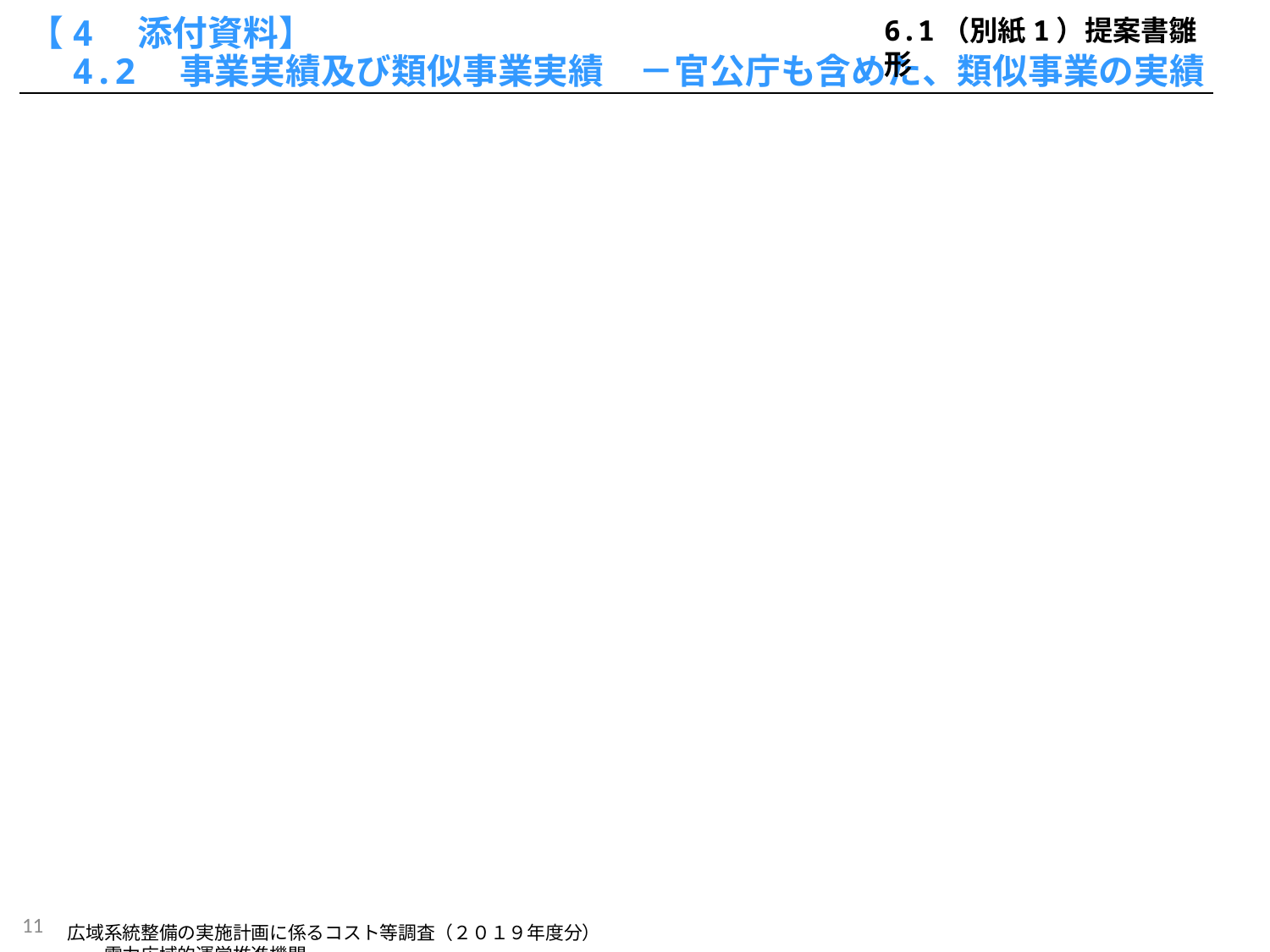

# 【4　添付資料】 　4.2　事業実績及び類似事業実績　－官公庁も含めた、類似事業の実績
6.1（別紙1）提案書雛形

11